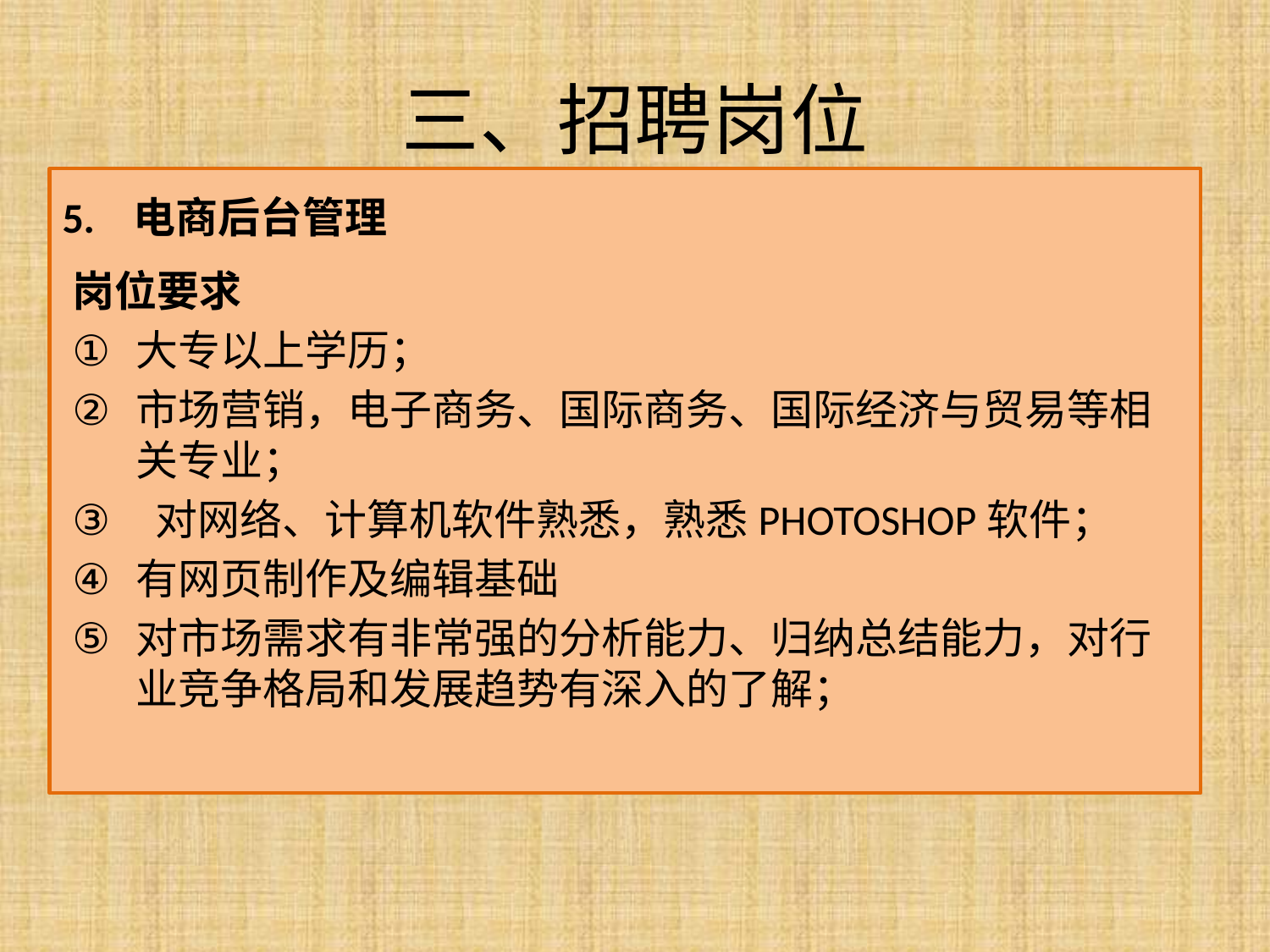

# 三、招聘岗位
5.   电商后台管理

岗位要求
大专以上学历；
市场营销，电子商务、国际商务、国际经济与贸易等相关专业；
 对网络、计算机软件熟悉，熟悉PHOTOSHOP软件；
有网页制作及编辑基础
对市场需求有非常强的分析能力、归纳总结能力，对行业竞争格局和发展趋势有深入的了解；